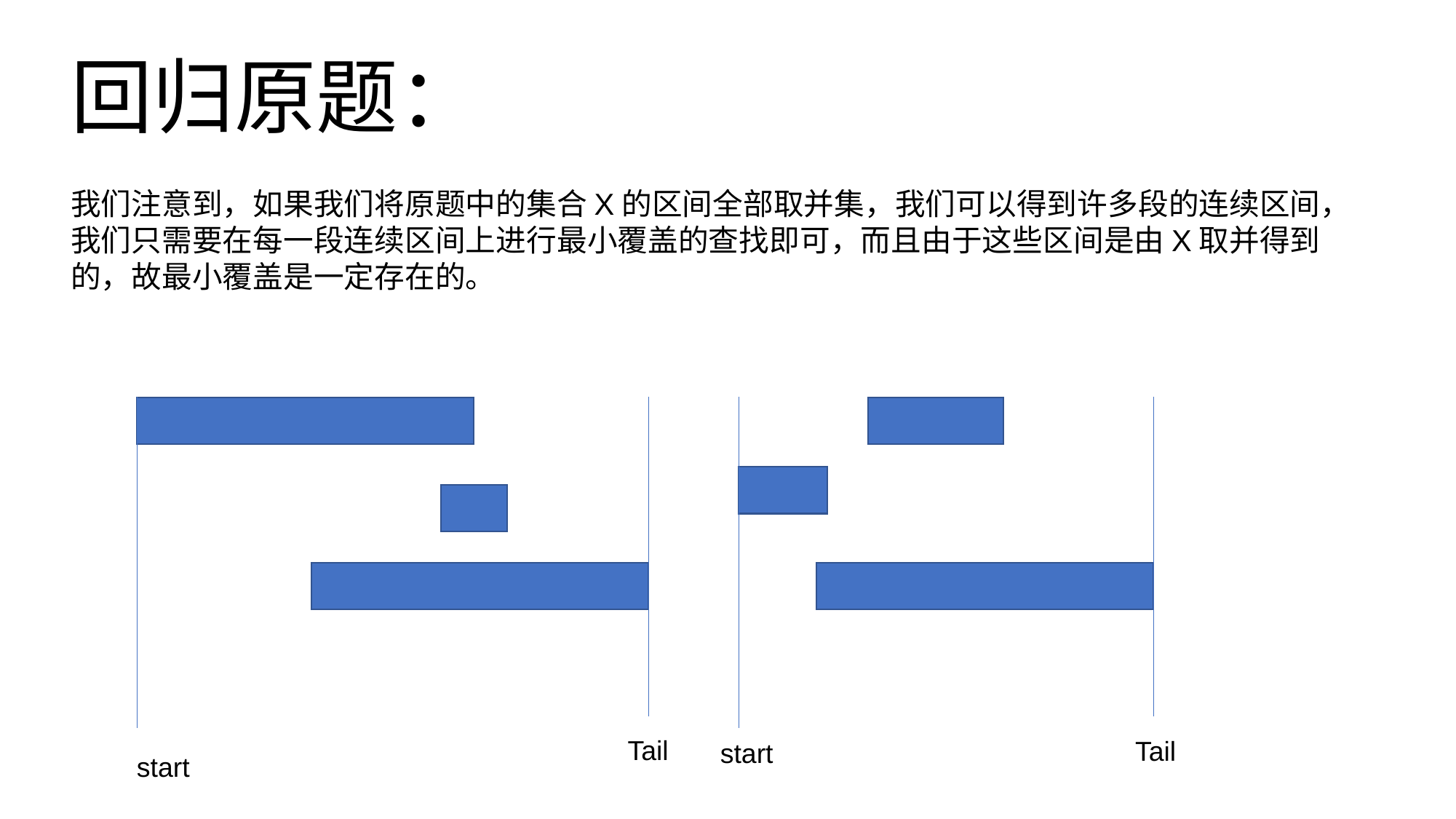

回归原题：
我们注意到，如果我们将原题中的集合X的区间全部取并集，我们可以得到许多段的连续区间，我们只需要在每一段连续区间上进行最小覆盖的查找即可，而且由于这些区间是由X取并得到的，故最小覆盖是一定存在的。

Tail
Tail
start
start